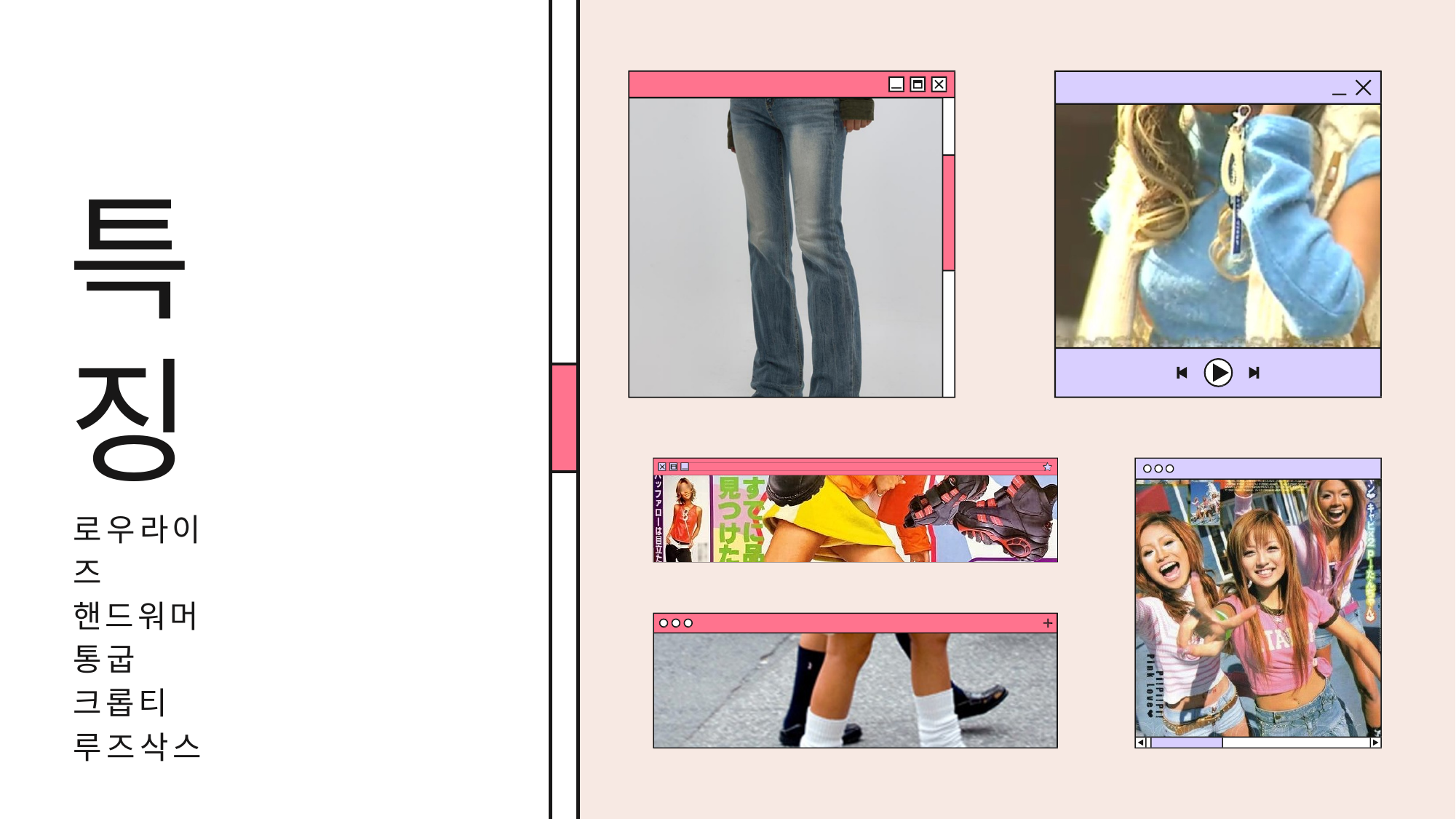

# 특징

로우라이즈  핸드워머  통굽
크롭티
루즈삭스